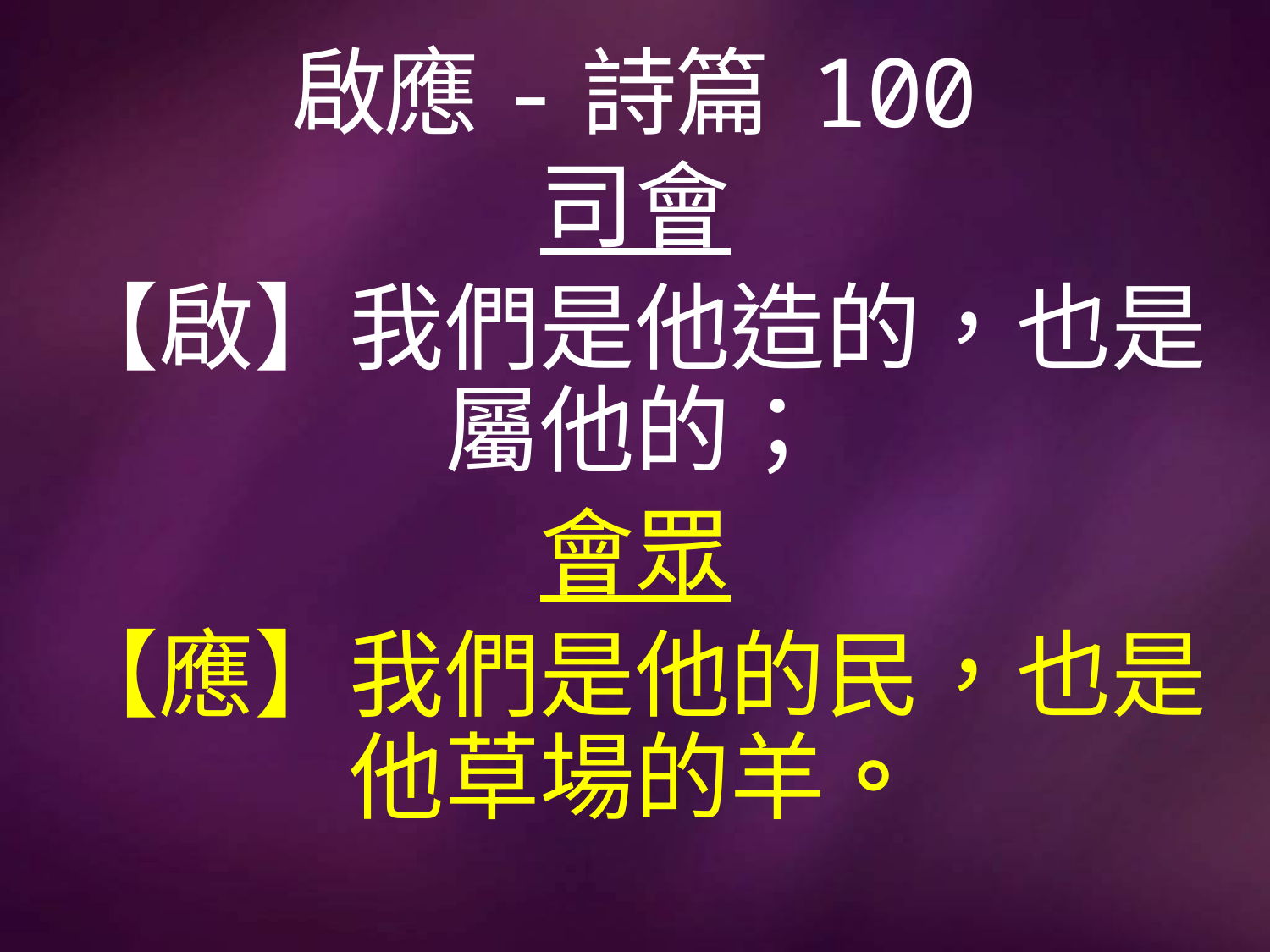

# 啟應-詩篇 100
司會
【啟】我們是他造的，也是屬他的；
會眾
【應】我們是他的民，也是他草場的羊。